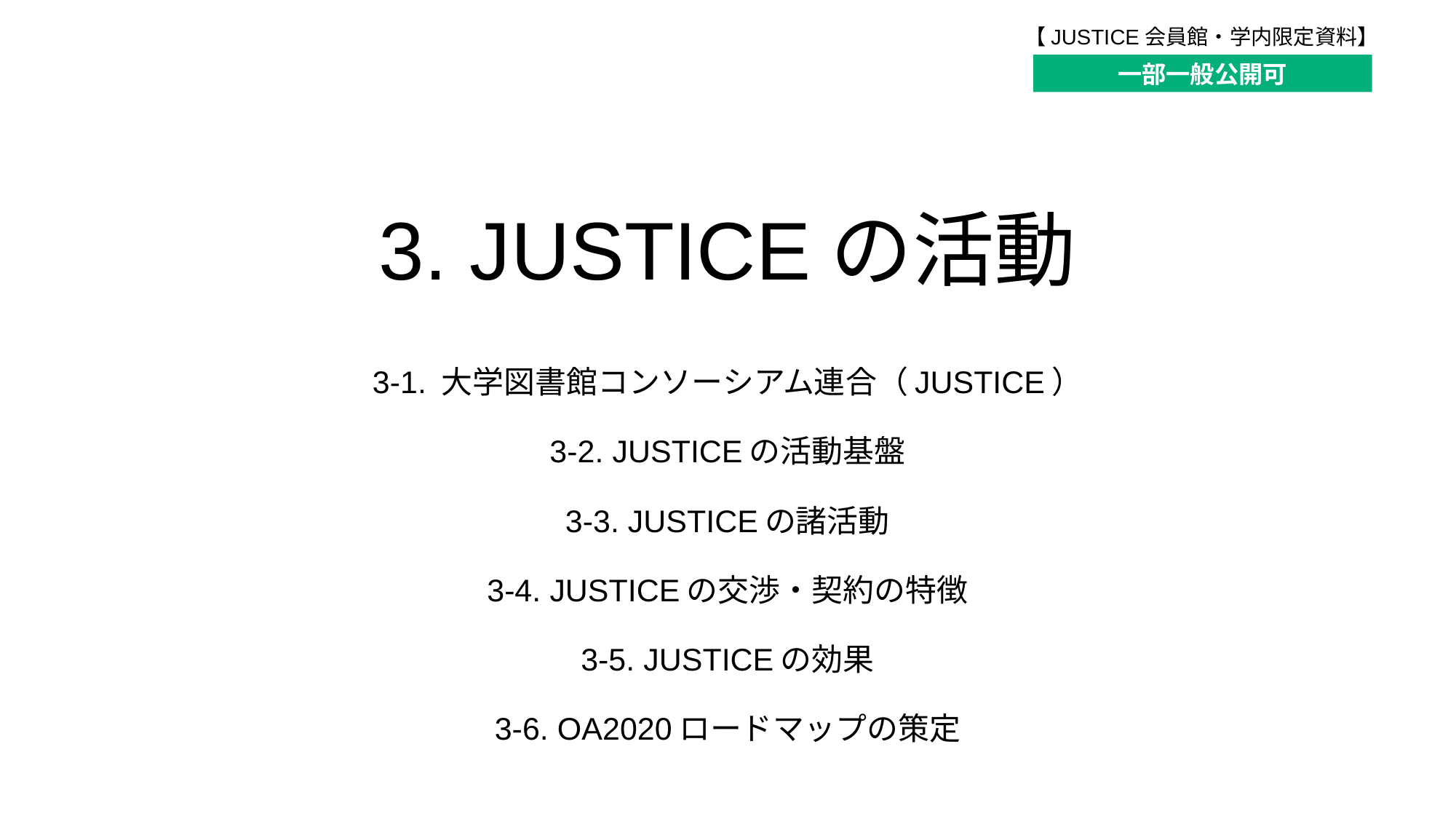

一部一般公開可
# 3. JUSTICEの活動
3-1. 大学図書館コンソーシアム連合（JUSTICE）
3-2. JUSTICEの活動基盤
3-3. JUSTICEの諸活動
3-4. JUSTICEの交渉・契約の特徴
3-5. JUSTICEの効果
3-6. OA2020ロードマップの策定